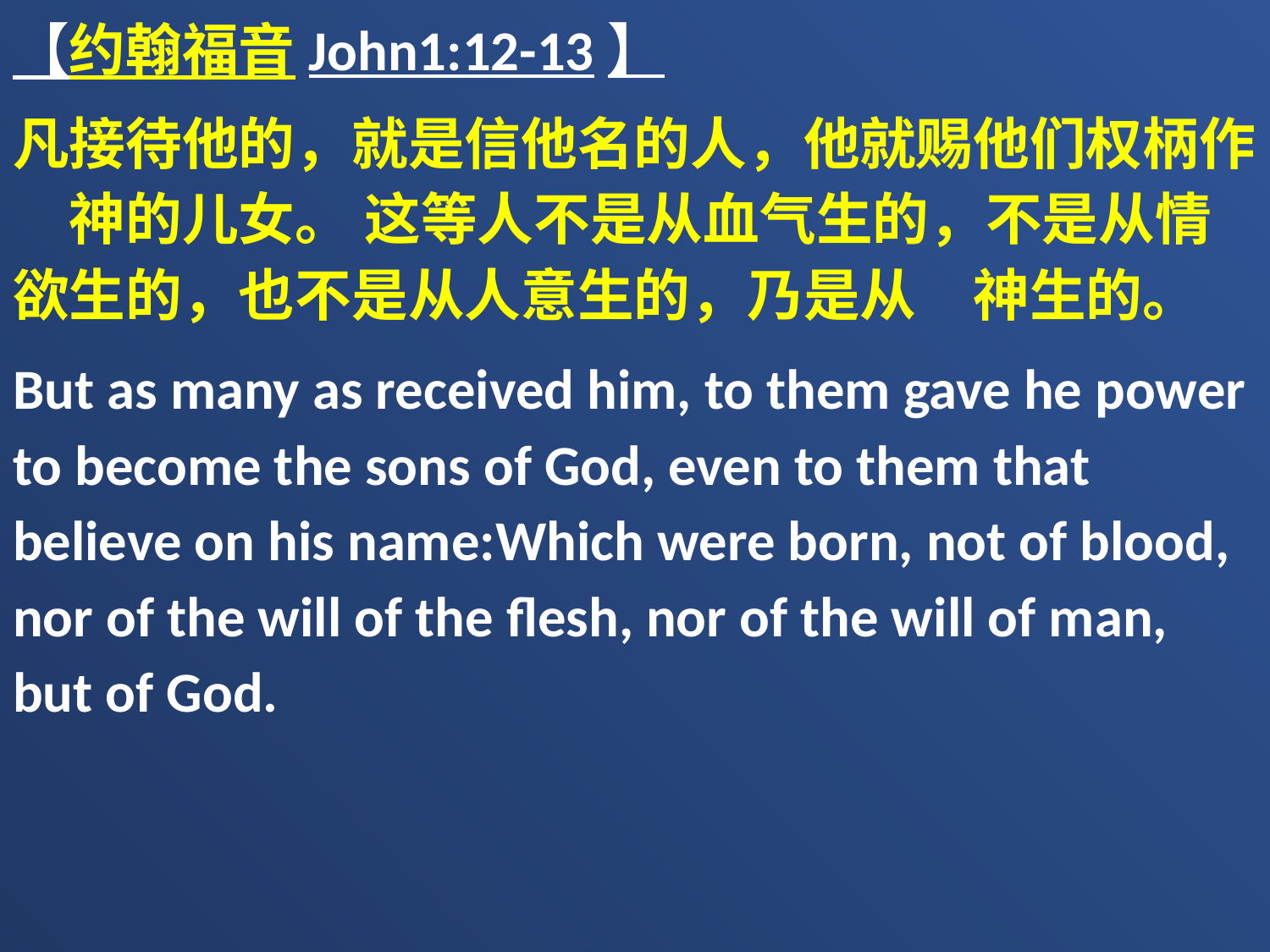

【约翰福音John1:12-13】
凡接待他的，就是信他名的人，他就赐他们权柄作　神的儿女。 这等人不是从血气生的，不是从情欲生的，也不是从人意生的，乃是从　神生的。
But as many as received him, to them gave he power to become the sons of God, even to them that believe on his name:Which were born, not of blood, nor of the will of the flesh, nor of the will of man, but of God.